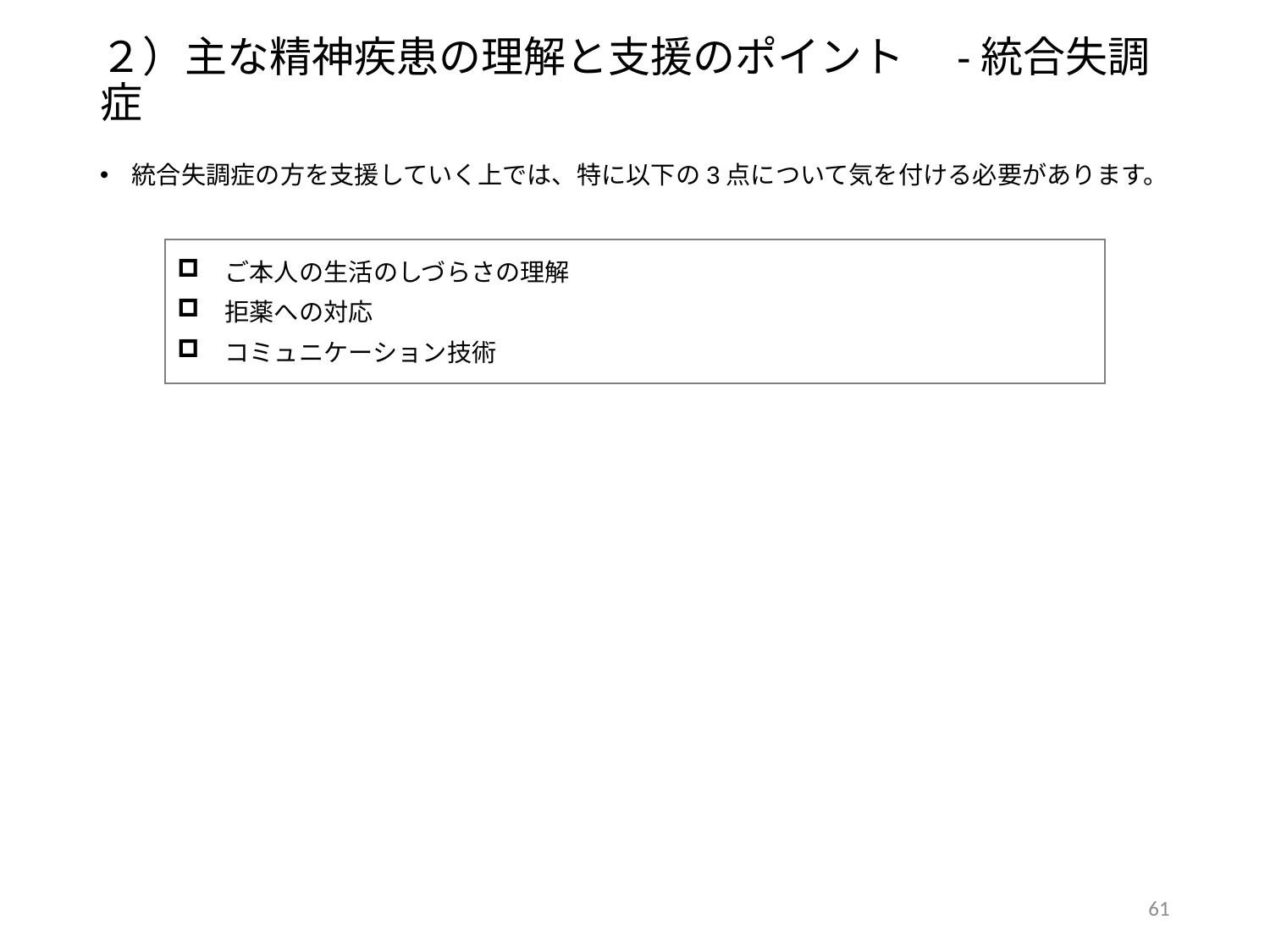

２）主な精神疾患の理解と支援のポイント　-統合失調症
統合失調症の方を支援していく上では、特に以下の3点について気を付ける必要があります。

ご本人の生活のしづらさの理解
拒薬への対応
コミュニケーション技術
61